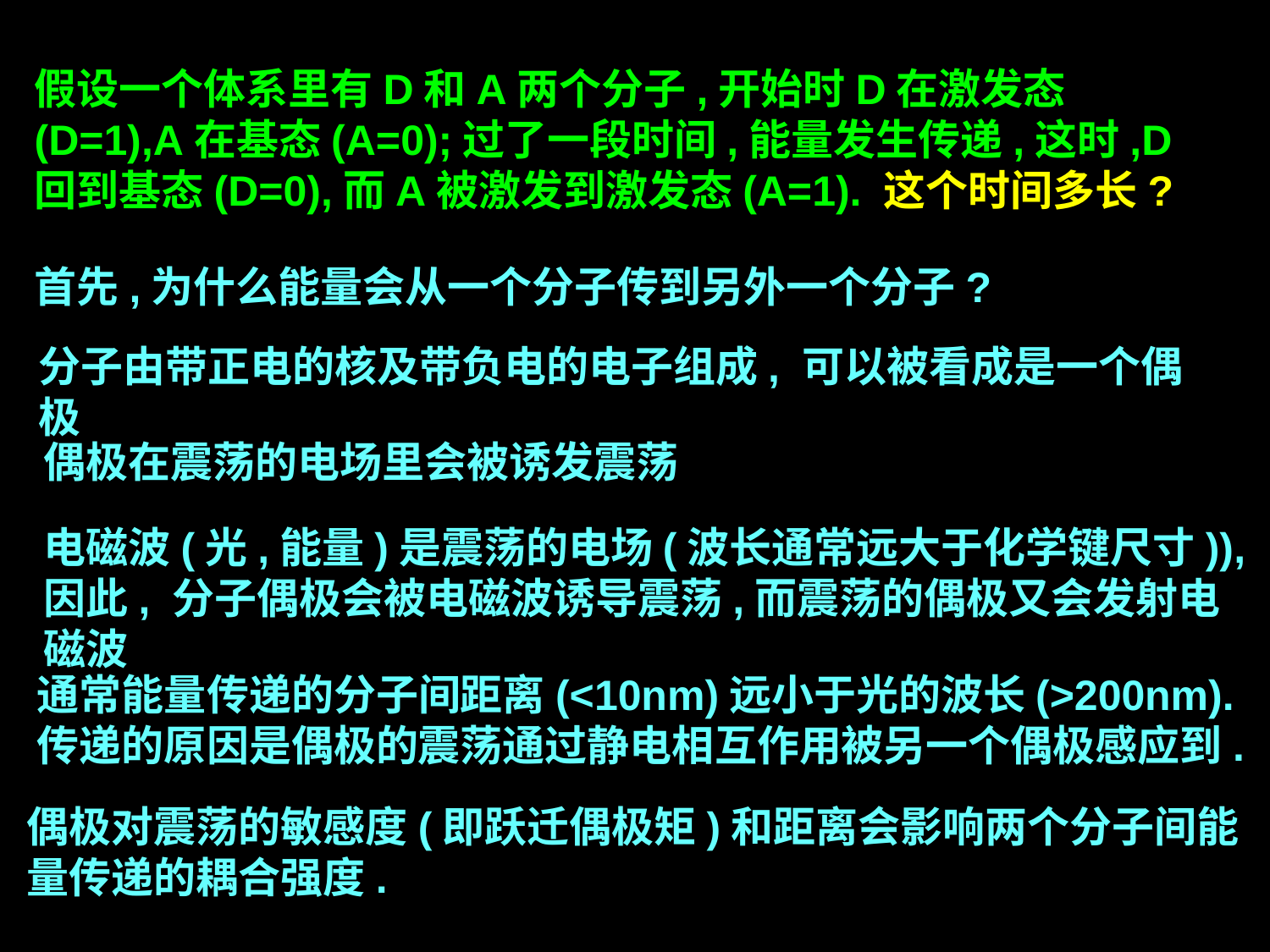

假设一个体系里有D和A两个分子,开始时D在激发态(D=1),A在基态(A=0);过了一段时间,能量发生传递,这时,D回到基态(D=0),而A被激发到激发态(A=1). 这个时间多长?
首先,为什么能量会从一个分子传到另外一个分子?
分子由带正电的核及带负电的电子组成, 可以被看成是一个偶极
偶极在震荡的电场里会被诱发震荡
电磁波(光,能量)是震荡的电场(波长通常远大于化学键尺寸)), 因此, 分子偶极会被电磁波诱导震荡,而震荡的偶极又会发射电磁波
通常能量传递的分子间距离(<10nm)远小于光的波长(>200nm).
传递的原因是偶极的震荡通过静电相互作用被另一个偶极感应到.
偶极对震荡的敏感度(即跃迁偶极矩)和距离会影响两个分子间能量传递的耦合强度.